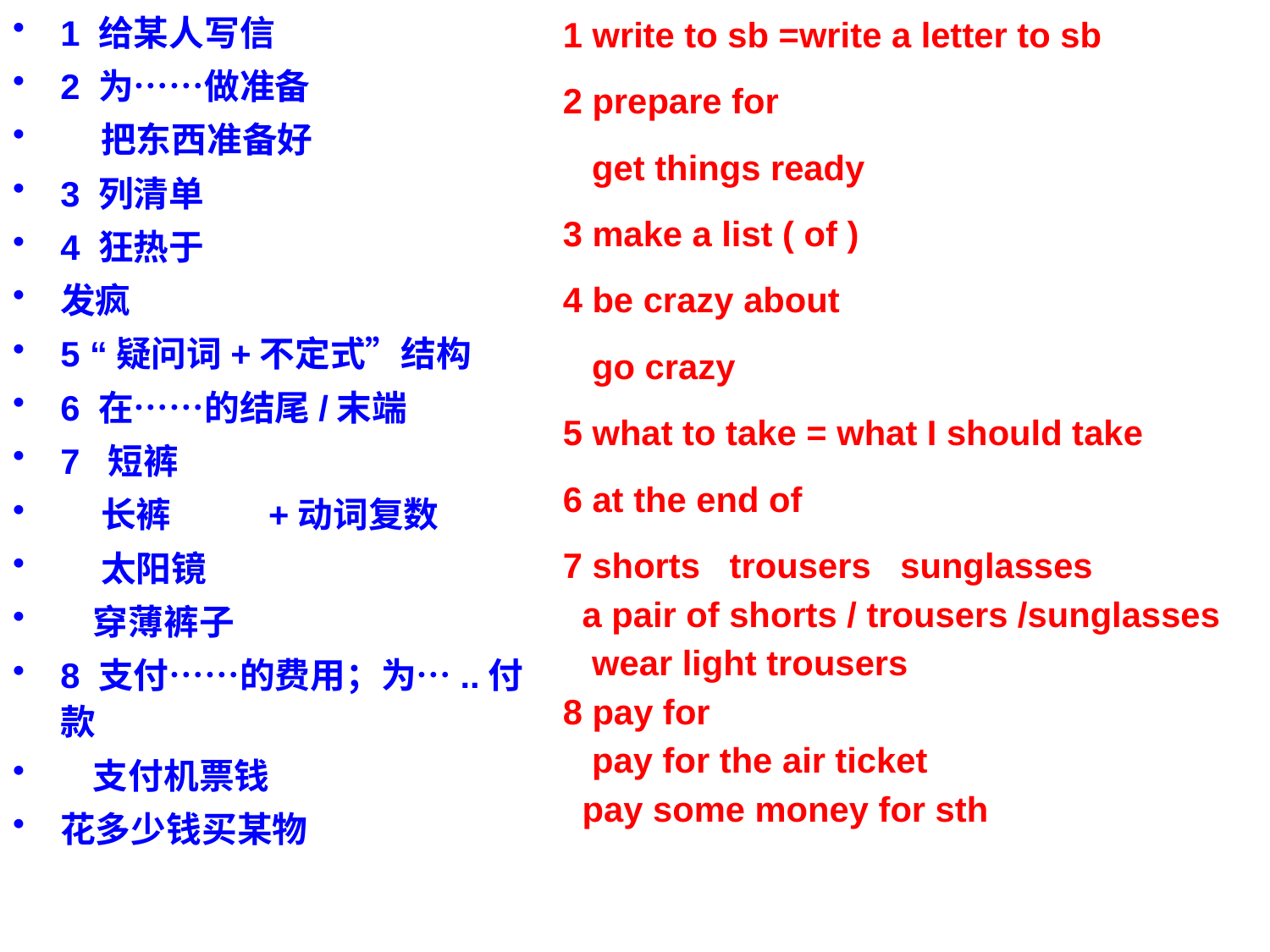

1 给某人写信
2 为……做准备
    把东西准备好
3 列清单
4 狂热于
发疯
5 “疑问词+不定式”结构
6 在……的结尾/末端
7  短裤
    长裤           +动词复数
    太阳镜
   穿薄裤子
8 支付……的费用；为…..付款
   支付机票钱
花多少钱买某物
1 write to sb =write a letter to sb
2 prepare for
   get things ready
3 make a list ( of )
4 be crazy about
   go crazy
5 what to take = what I should take
6 at the end of
7 shorts   trousers   sunglasses
  a pair of shorts / trousers /sunglasses
   wear light trousers
8 pay for
   pay for the air ticket
  pay some money for sth